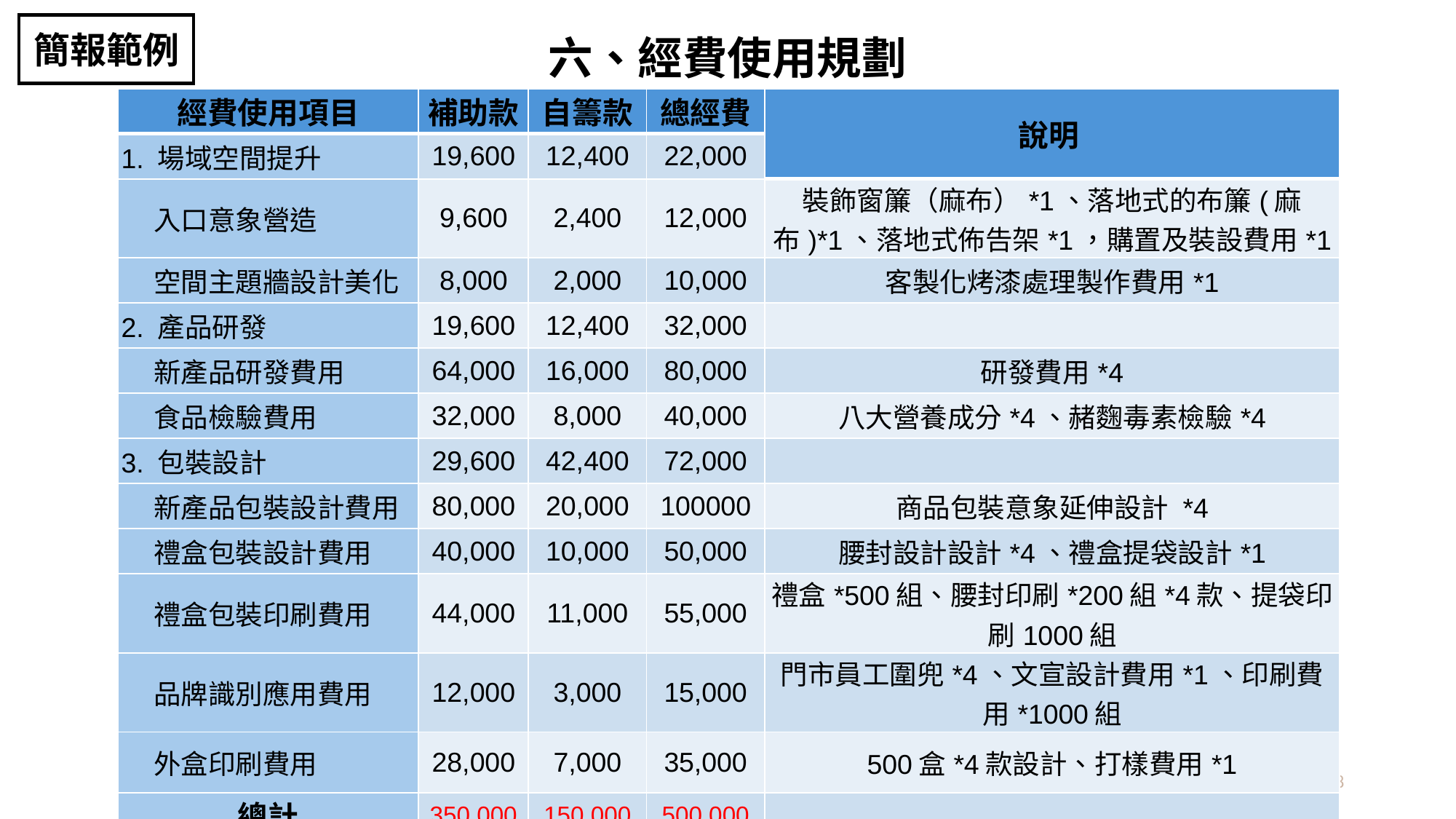

簡報範例
六、經費使用規劃
| 經費使用項目 | 補助款 | 自籌款 | 總經費 | 說明 |
| --- | --- | --- | --- | --- |
| 1. 場域空間提升 | 19,600 | 12,400 | 22,000 |  |
| 入口意象營造 | 9,600 | 2,400 | 12,000 | 裝飾窗簾（麻布）\*1、落地式的布簾(麻布)\*1、落地式佈告架\*1，購置及裝設費用\*1 |
| 空間主題牆設計美化 | 8,000 | 2,000 | 10,000 | 客製化烤漆處理製作費用\*1 |
| 2. 產品研發 | 19,600 | 12,400 | 32,000 |  |
| 新產品研發費用 | 64,000 | 16,000 | 80,000 | 研發費用\*4 |
| 食品檢驗費用 | 32,000 | 8,000 | 40,000 | 八大營養成分\*4、赭麴毒素檢驗\*4 |
| 3. 包裝設計 | 29,600 | 42,400 | 72,000 |  |
| 新產品包裝設計費用 | 80,000 | 20,000 | 100000 | 商品包裝意象延伸設計 \*4 |
| 禮盒包裝設計費用 | 40,000 | 10,000 | 50,000 | 腰封設計設計\*4、禮盒提袋設計\*1 |
| 禮盒包裝印刷費用 | 44,000 | 11,000 | 55,000 | 禮盒\*500組、腰封印刷\*200組\*4款、提袋印刷1000組 |
| 品牌識別應用費用 | 12,000 | 3,000 | 15,000 | 門市員工圍兜\*4、文宣設計費用\*1、印刷費用\*1000組 |
| 外盒印刷費用 | 28,000 | 7,000 | 35,000 | 500盒\*4款設計、打樣費用\*1 |
| 總計 | 350,000 | 150,000 | 500,000 |  |
8